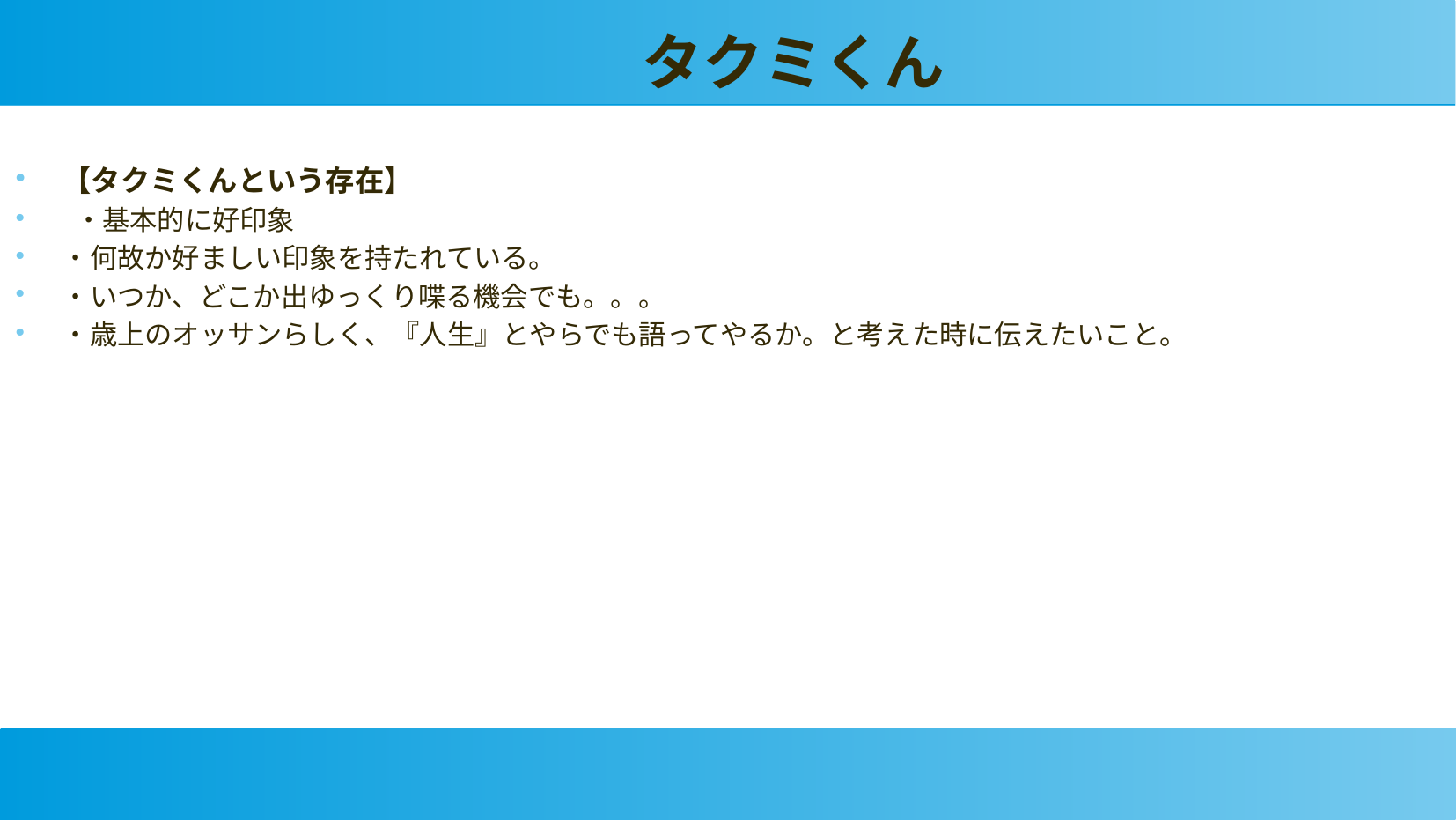

タクミくん

【タクミくんという存在】
 ・基本的に好印象
・何故か好ましい印象を持たれている。
・いつか、どこか出ゆっくり喋る機会でも。。。
・歳上のオッサンらしく、『人生』とやらでも語ってやるか。と考えた時に伝えたいこと。